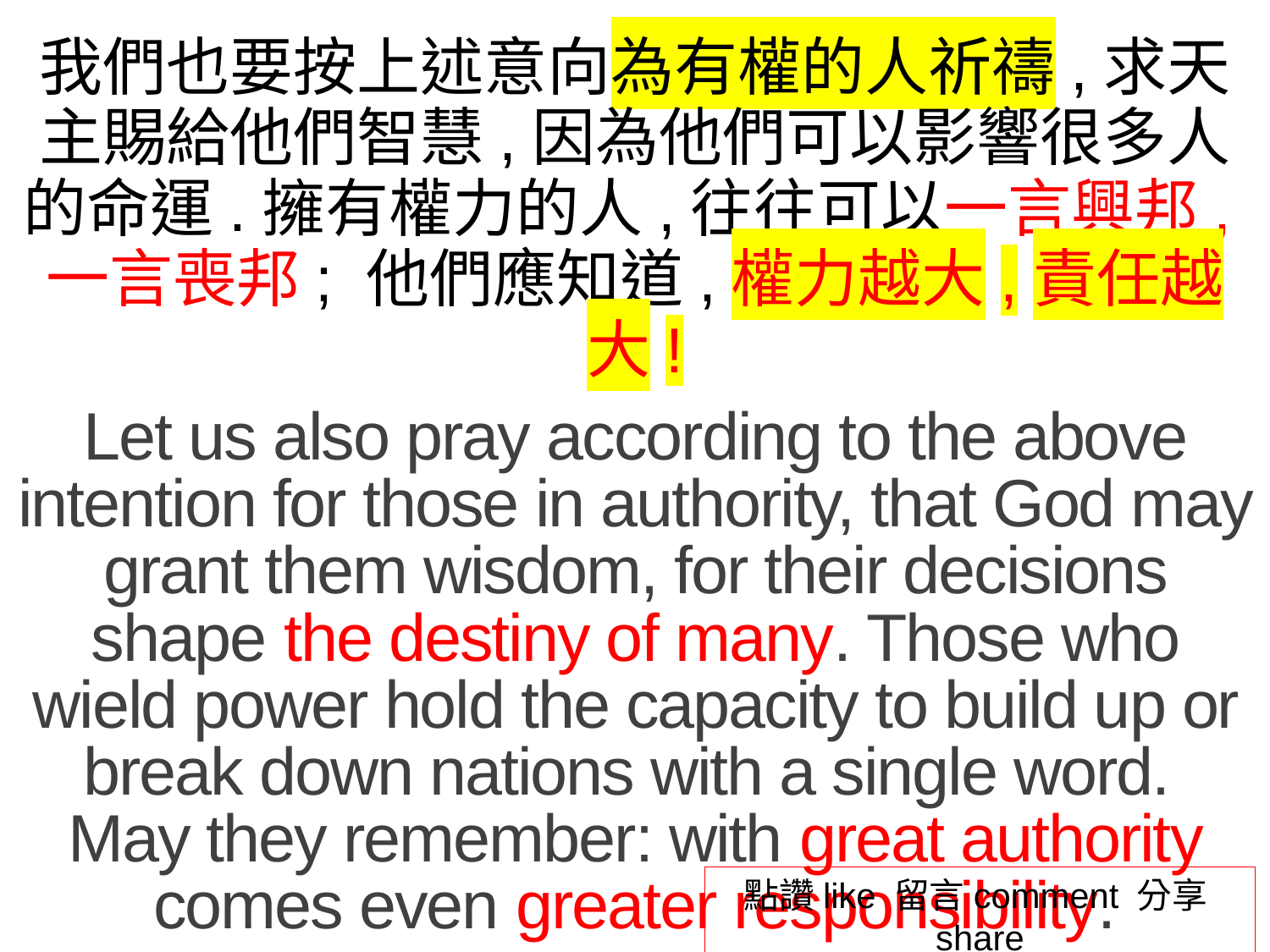

我們也要按上述意向為有權的人祈禱,求天主賜給他們智慧,因為他們可以影響很多人的命運.擁有權力的人,往往可以一言興邦,一言喪邦; 他們應知道,權力越大,責任越大!
Let us also pray according to the above intention for those in authority, that God may grant them wisdom, for their decisions shape the destiny of many. Those who wield power hold the capacity to build up or break down nations with a single word.
May they remember: with great authority comes even greater responsibility.
點讚like 留言comment 分享share